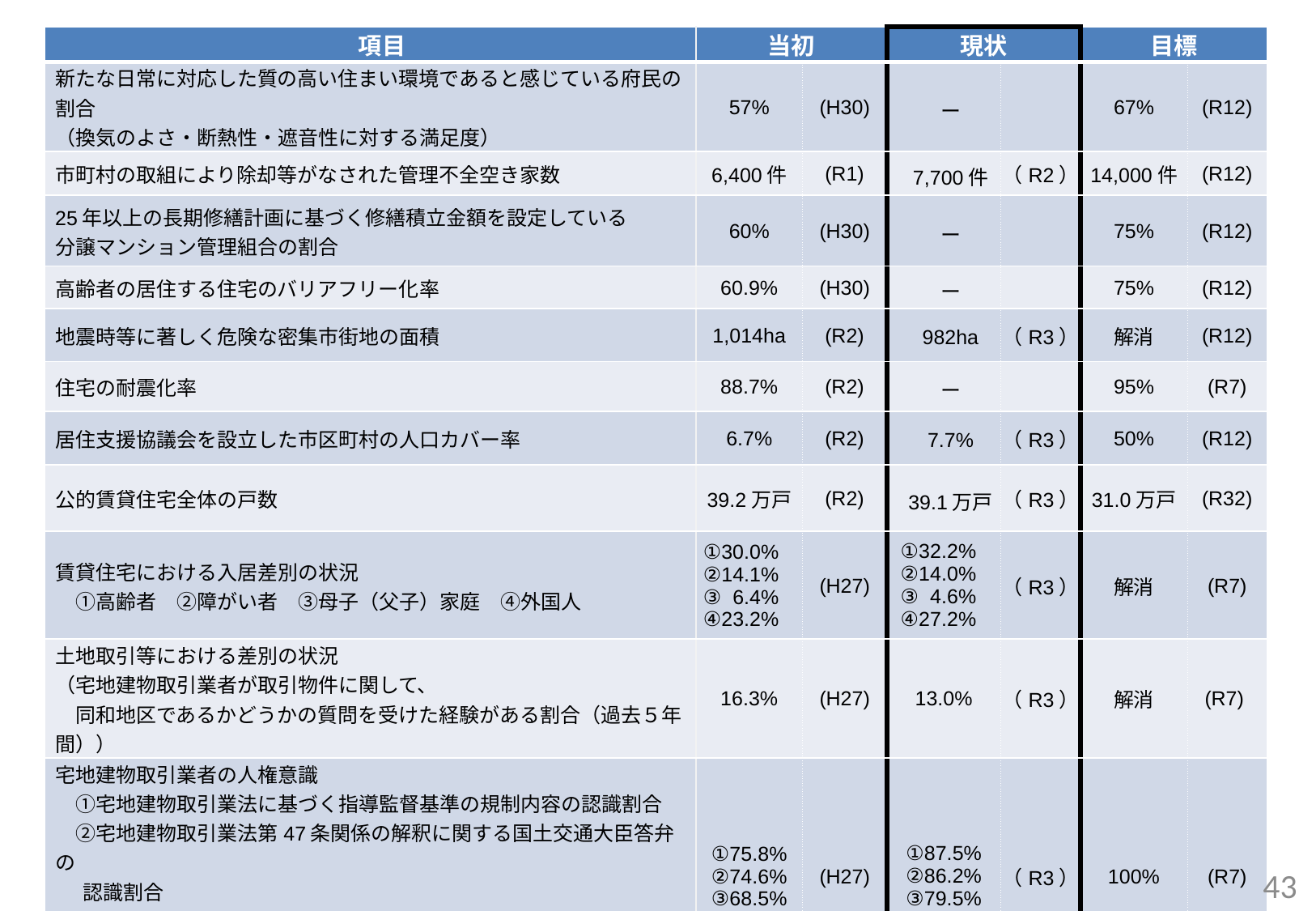

| 項目 | 当初 |  | 現状 |  | 目標 |  |
| --- | --- | --- | --- | --- | --- | --- |
| 新たな日常に対応した質の高い住まい環境であると感じている府民の割合 （換気のよさ・断熱性・遮音性に対する満足度） | 57% | (H30) | ー |  | 67% | (R12) |
| 市町村の取組により除却等がなされた管理不全空き家数 | 6,400件 | (R1) | 7,700件 | （R2） | 14,000件 | (R12) |
| 25年以上の長期修繕計画に基づく修繕積立金額を設定している 分譲マンション管理組合の割合 | 60% | (H30) | ー |  | 75% | (R12) |
| 高齢者の居住する住宅のバリアフリー化率 | 60.9% | (H30) | ー |  | 75% | (R12) |
| 地震時等に著しく危険な密集市街地の面積 | 1,014ha | (R2) | 982ha | （R3） | 解消 | (R12) |
| 住宅の耐震化率 | 88.7% | (R2) | ー |  | 95% | (R7) |
| 居住支援協議会を設立した市区町村の人口カバー率 | 6.7% | (R2) | 7.7% | （R3） | 50% | (R12) |
| 公的賃貸住宅全体の戸数 | 39.2万戸 | (R2) | 39.1万戸 | （R3） | 31.0万戸 | (R32) |
| 賃貸住宅における入居差別の状況 　①高齢者　②障がい者　③母子（父子）家庭　④外国人 | ①30.0% ②14.1% ③ 6.4% ④23.2% | (H27) | ①32.2% ②14.0% ③ 4.6% ④27.2% | （R3） | 解消 | (R7) |
| 土地取引等における差別の状況 （宅地建物取引業者が取引物件に関して、 　同和地区であるかどうかの質問を受けた経験がある割合（過去５年間）） | 16.3% | (H27) | 13.0% | （R3） | 解消 | (R7) |
| 宅地建物取引業者の人権意識 　①宅地建物取引業法に基づく指導監督基準の規制内容の認識割合 　②宅地建物取引業法第47条関係の解釈に関する国土交通大臣答弁の 認識割合 　③大阪府部落差別事象に係る調査等の規制等に関する条例の改正内容の　 　　 認識割合 | ①75.8% ②74.6% ③68.5% | (H27) | ①87.5% ②86.2% ③79.5% | （R3） | 100% | (R7) |
43